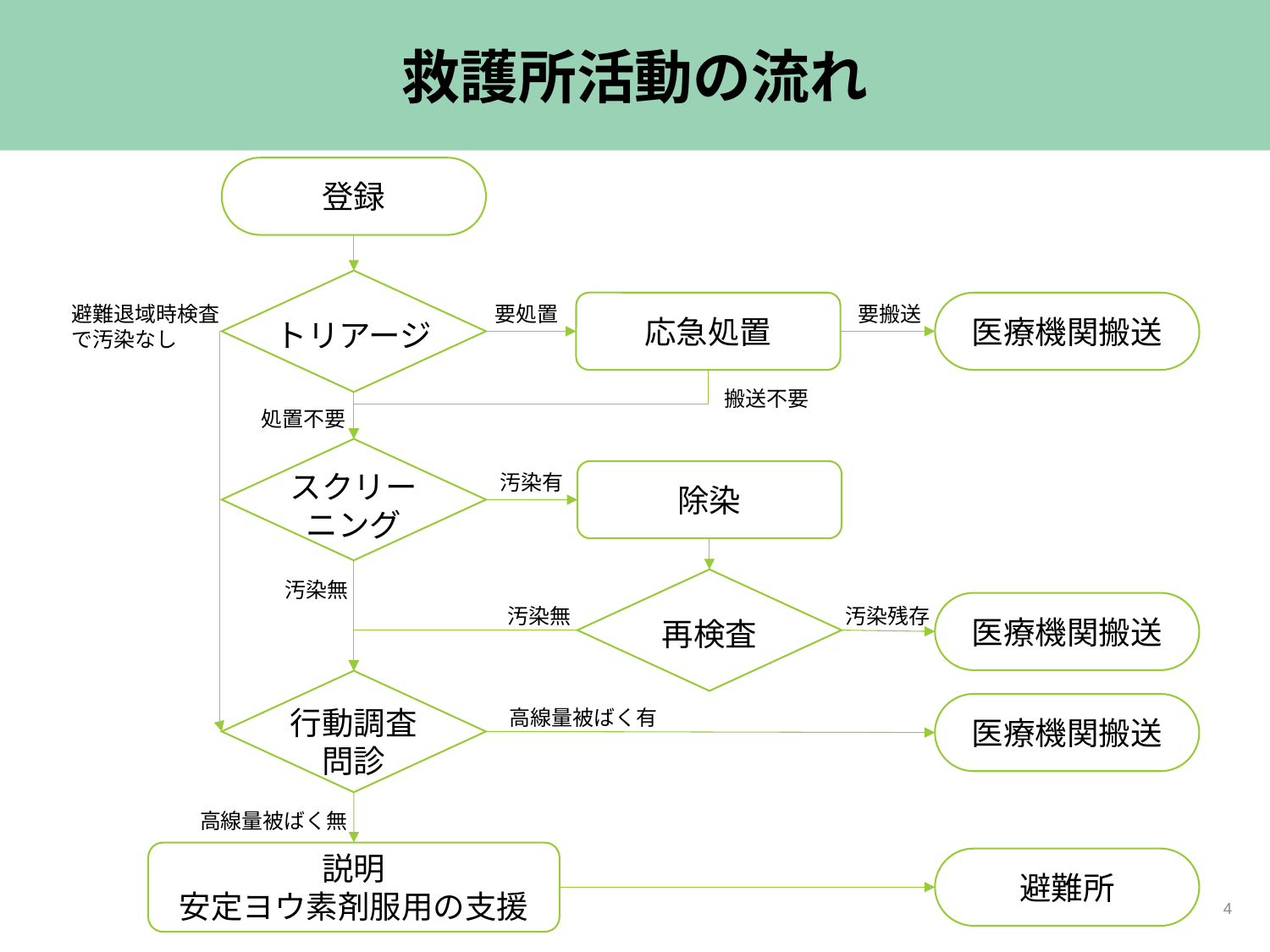

# 救護所活動の流れ
登録

トリアージ
応急処置
医療機関搬送
避難退域時検査で汚染なし
要搬送
要処置
搬送不要
処置不要

スクリーニング
除染
汚染有

再検査
汚染無
医療機関搬送
汚染無
汚染残存

行動調査
問診
医療機関搬送
高線量被ばく有
高線量被ばく無
説明
安定ヨウ素剤服用の支援
避難所
4